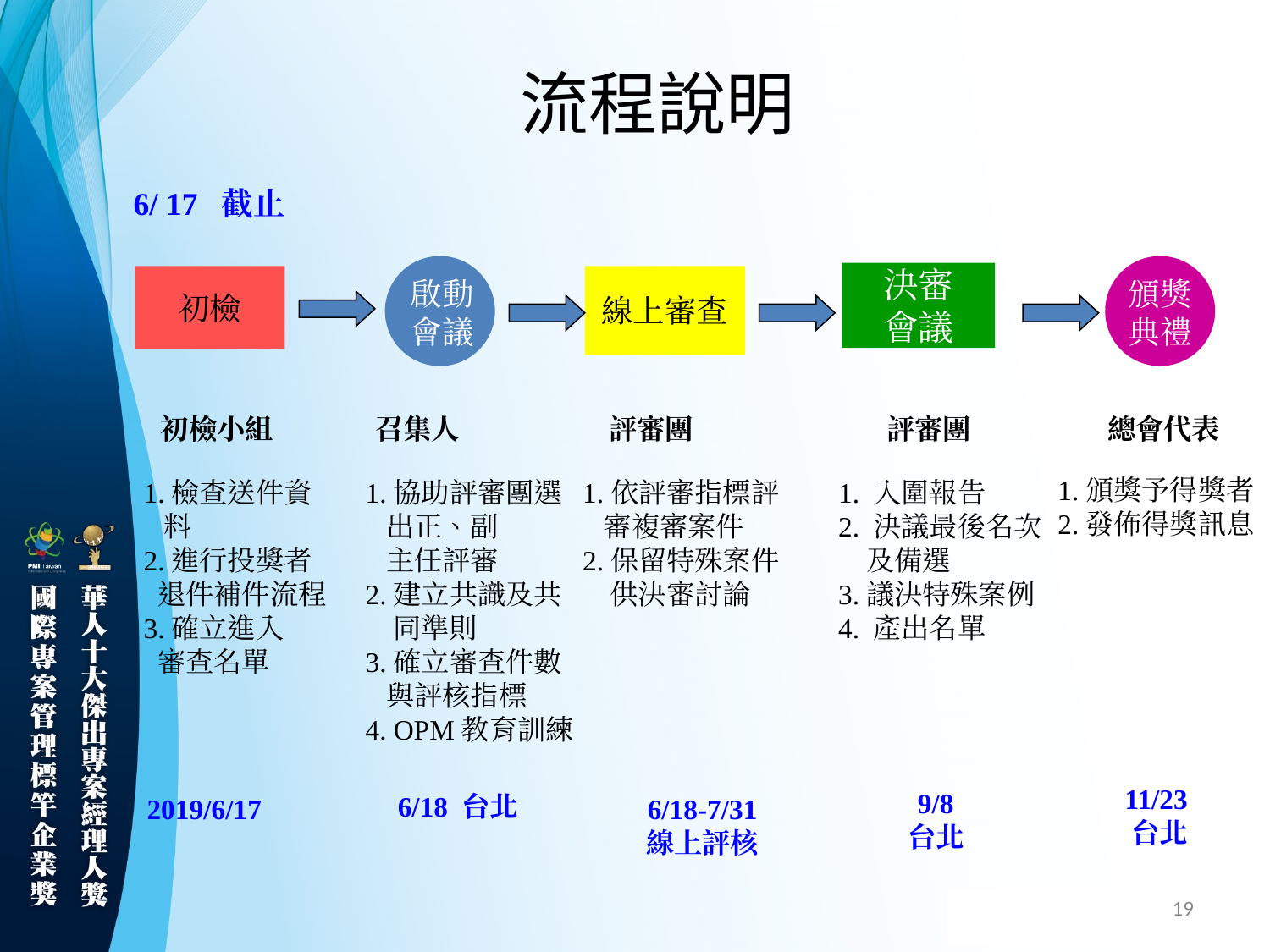

# 流程說明
6/ 17  截止

啟動
會議
頒獎
典禮
決審
會議
初檢
線上審查

初檢小組
召集人
評審團
評審團
總會代表
1.頒獎予得獎者
2.發佈得獎訊息

1.檢查送件資
  料
2.進行投獎者
  退件補件流程
3.確立進入
  審查名單
1.協助評審團選
   出正、副
   主任評審
2.建立共識及共
   同準則
3.確立審查件數
   與評核指標
4. OPM教育訓練
1.依評審指標評
   審複審案件
2.保留特殊案件
   供決審討論

1. 入圍報告
2. 決議最後名次
    及備選
3.議決特殊案例
4. 產出名單

11/23
台北
9/8
台北
6/18 台北

2019/6/17

6/18-7/31
線上評核
19